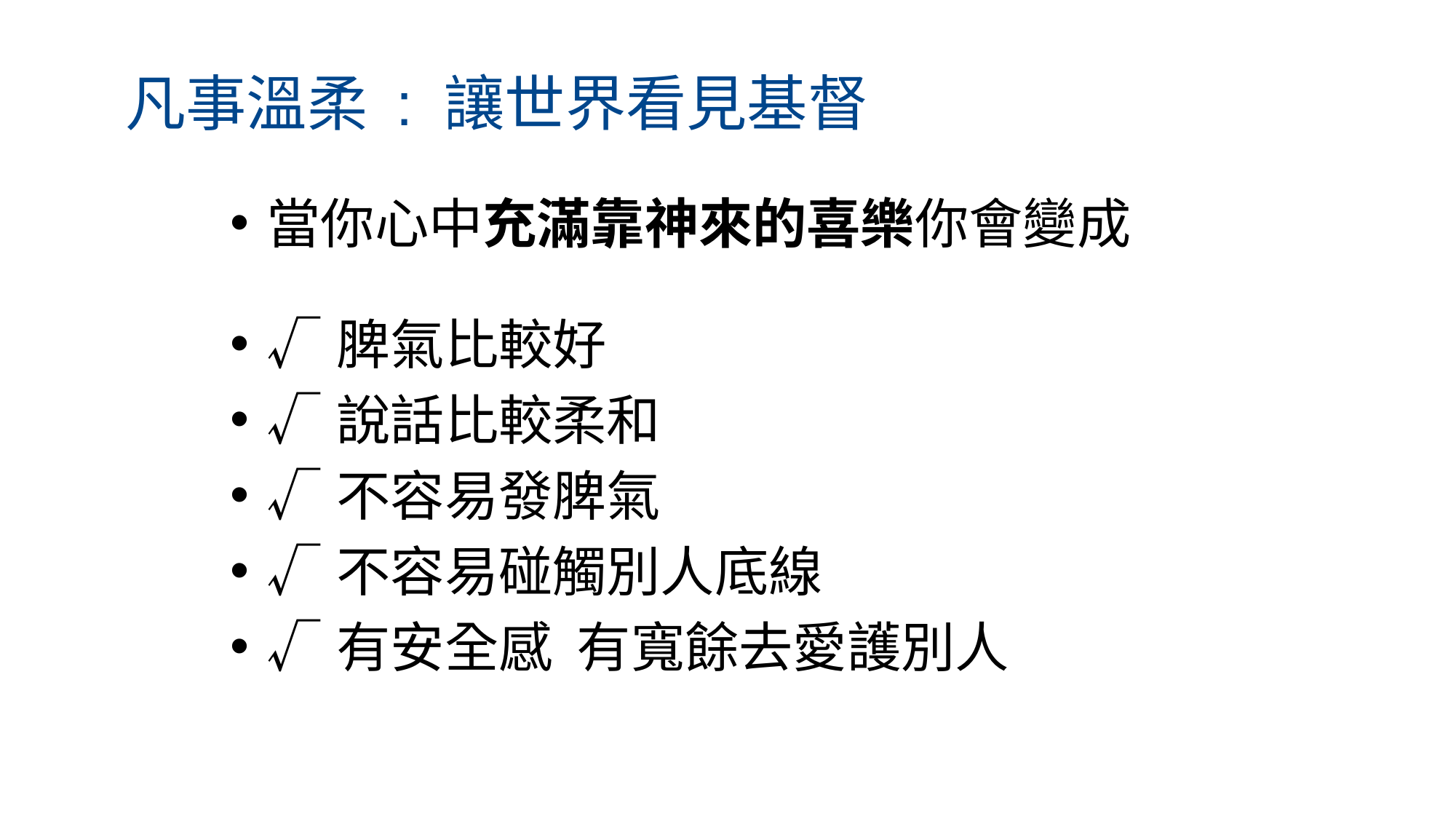

# 凡事溫柔 : 讓世界看見基督

當你心中充滿靠神來的喜樂你會變成

√ 脾氣比較好
√ 說話比較柔和
√ 不容易發脾氣
√ 不容易碰觸別人底線
√ 有安全感  有寬餘去愛護別人